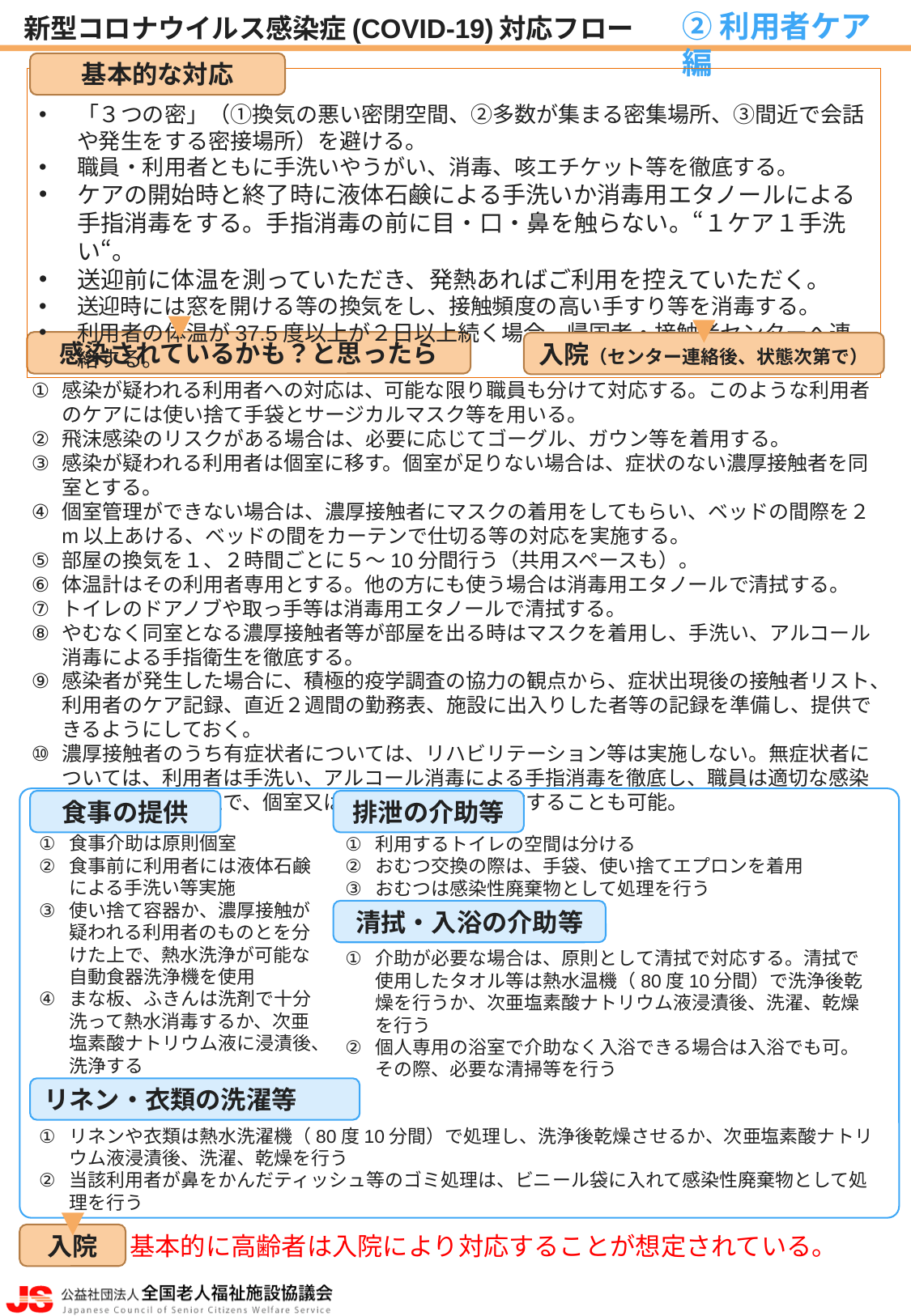

②利用者ケア編
新型コロナウイルス感染症(COVID-19)対応フロー
基本的な対応

「３つの密」（①換気の悪い密閉空間、②多数が集まる密集場所、③間近で会話や発生をする密接場所）を避ける。
職員・利用者ともに手洗いやうがい、消毒、咳エチケット等を徹底する。
ケアの開始時と終了時に液体石鹸による手洗いか消毒用エタノールによる手指消毒をする。手指消毒の前に目・口・鼻を触らない。“１ケア１手洗い“。
送迎前に体温を測っていただき、発熱あればご利用を控えていただく。
送迎時には窓を開ける等の換気をし、接触頻度の高い手すり等を消毒する。
利用者の体温が37.5度以上が２日以上続く場合、帰国者・接触者センターへ連絡する。
感染されているかも？と思ったら
入院（センター連絡後、状態次第で）

感染が疑われる利用者への対応は、可能な限り職員も分けて対応する。このような利用者のケアには使い捨て手袋とサージカルマスク等を用いる。
飛沫感染のリスクがある場合は、必要に応じてゴーグル、ガウン等を着用する。
感染が疑われる利用者は個室に移す。個室が足りない場合は、症状のない濃厚接触者を同室とする。
個室管理ができない場合は、濃厚接触者にマスクの着用をしてもらい、ベッドの間際を２m以上あける、ベッドの間をカーテンで仕切る等の対応を実施する。
部屋の換気を１、２時間ごとに５〜10分間行う（共用スペースも）。
体温計はその利用者専用とする。他の方にも使う場合は消毒用エタノールで清拭する。
トイレのドアノブや取っ手等は消毒用エタノールで清拭する。
やむなく同室となる濃厚接触者等が部屋を出る時はマスクを着用し、手洗い、アルコール消毒による手指衛生を徹底する。
感染者が発生した場合に、積極的疫学調査の協力の観点から、症状出現後の接触者リスト、利用者のケア記録、直近２週間の勤務表、施設に出入りした者等の記録を準備し、提供できるようにしておく。
濃厚接触者のうち有症状者については、リハビリテーション等は実施しない。無症状者については、利用者は手洗い、アルコール消毒による手指消毒を徹底し、職員は適切な感染防護を行ったうえで、個室又はベッドサイドで実施することも可能。

食事の提供
排泄の介助等

食事介助は原則個室
食事前に利用者には液体石鹸による手洗い等実施
使い捨て容器か、濃厚接触が疑われる利用者のものとを分けた上で、熱水洗浄が可能な自動食器洗浄機を使用
まな板、ふきんは洗剤で十分洗って熱水消毒するか、次亜塩素酸ナトリウム液に浸漬後、洗浄する

利用するトイレの空間は分ける
おむつ交換の際は、手袋、使い捨てエプロンを着用
おむつは感染性廃棄物として処理を行う
清拭・入浴の介助等

介助が必要な場合は、原則として清拭で対応する。清拭で使用したタオル等は熱水温機（80度10分間）で洗浄後乾燥を行うか、次亜塩素酸ナトリウム液浸漬後、洗濯、乾燥を行う
個人専用の浴室で介助なく入浴できる場合は入浴でも可。その際、必要な清掃等を行う
リネン・衣類の洗濯等

リネンや衣類は熱水洗濯機（80度10分間）で処理し、洗浄後乾燥させるか、次亜塩素酸ナトリウム液浸漬後、洗濯、乾燥を行う
当該利用者が鼻をかんだティッシュ等のゴミ処理は、ビニール袋に入れて感染性廃棄物として処理を行う
基本的に高齢者は入院により対応することが想定されている。
入院